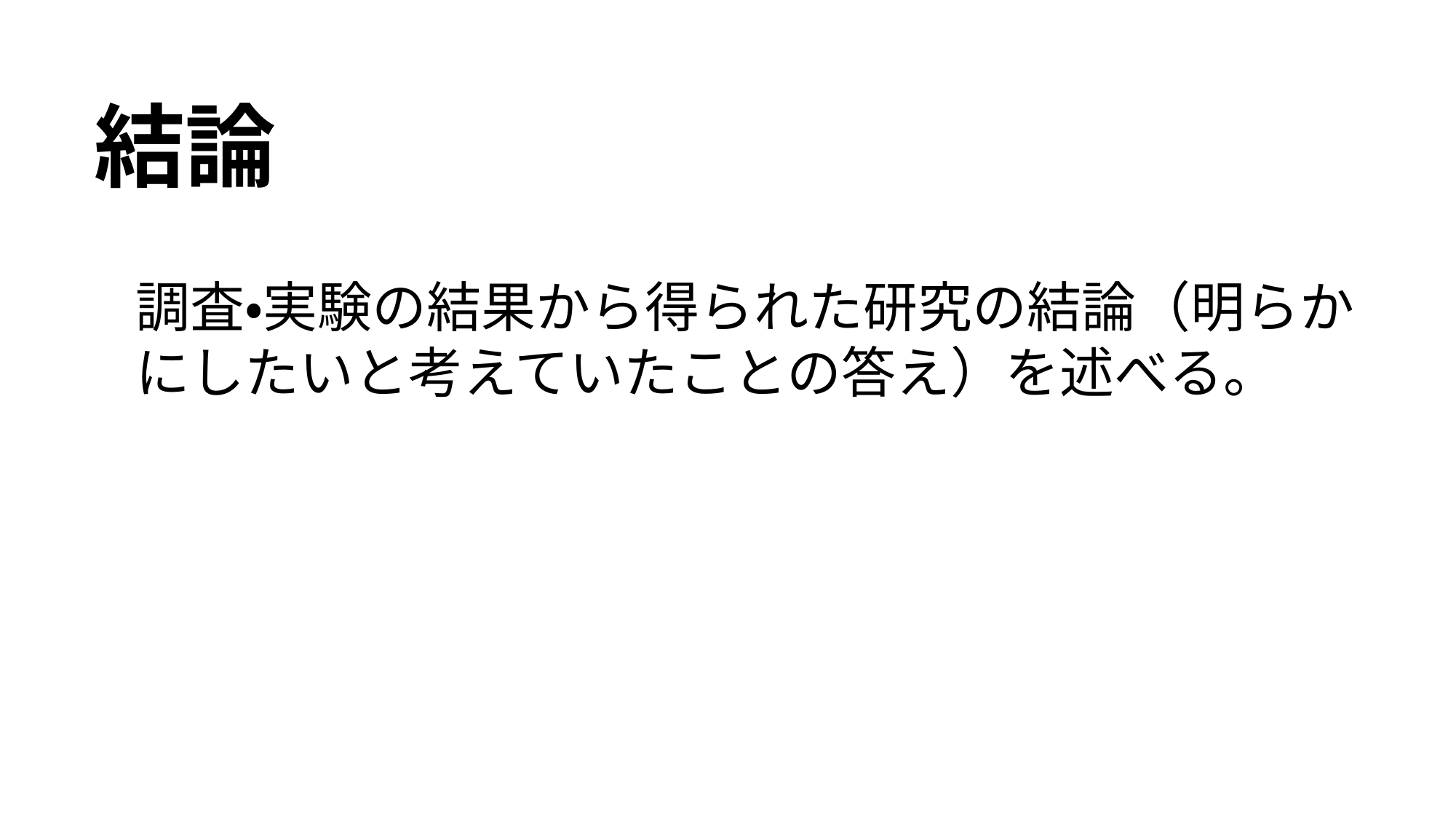

結論
調査・実験の結果から得られた研究の結論（明らかにしたいと考えていたことの答え）を述べる。